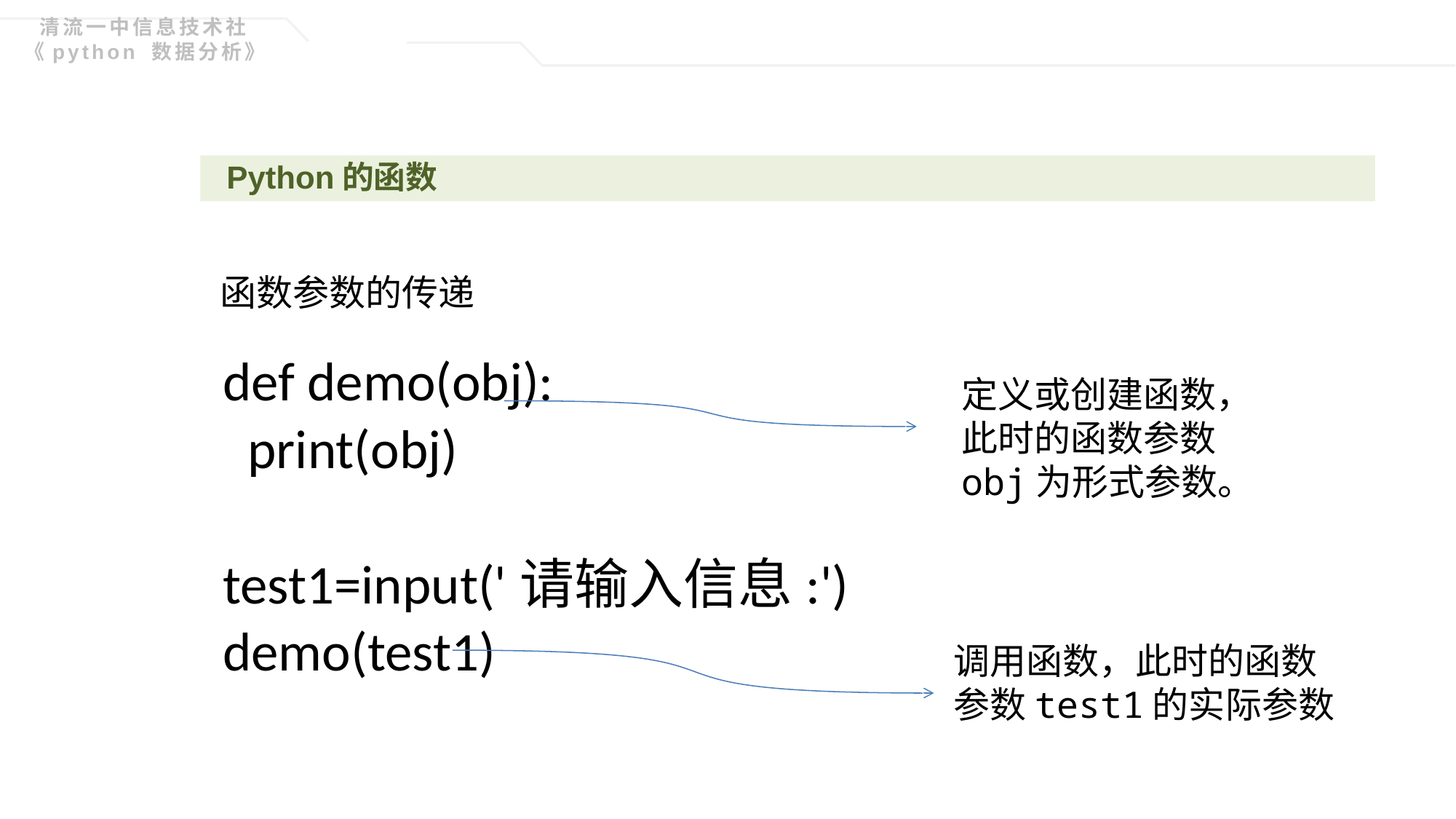

清流一中信息技术社《python 数据分析》
Python的函数

# 函数参数的传递
def demo(obj):
  print(obj)

test1=input('请输入信息:')
demo(test1)
定义或创建函数，此时的函数参数obj为形式参数。
调用函数，此时的函数参数test1的实际参数